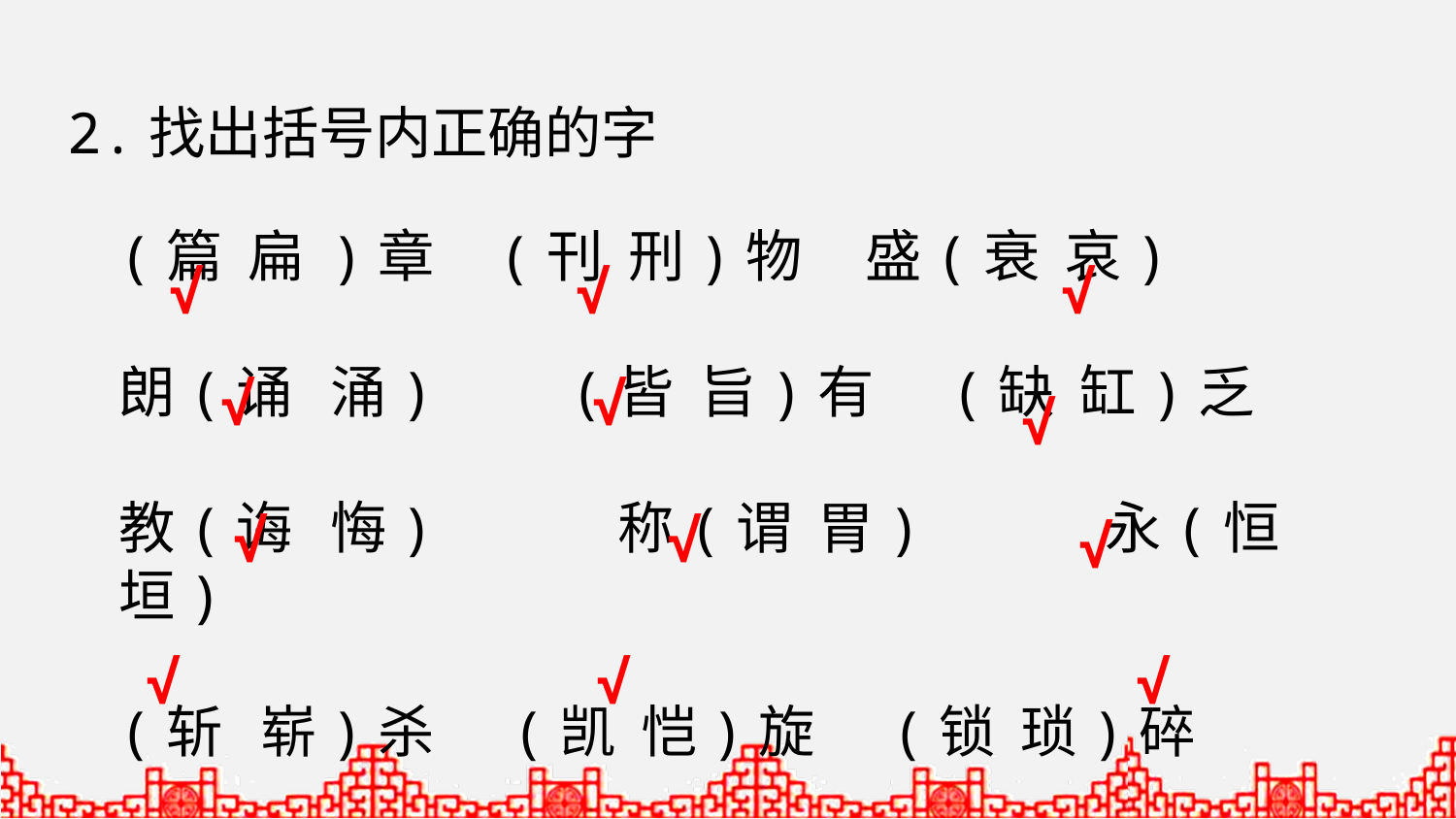

2.找出括号内正确的字
(篇  扁 )章    (刊  刑)物     盛(衰  哀)

朗(诵   涌)    (皆  旨)有     (缺  缸)乏

教(诲   悔)     称(谓  胃)     永(恒  垣)

(斩   崭)杀     (凯  恺)旋     (锁  琐)碎
√
√
√
√
√
√
√
√
√
√
√
√